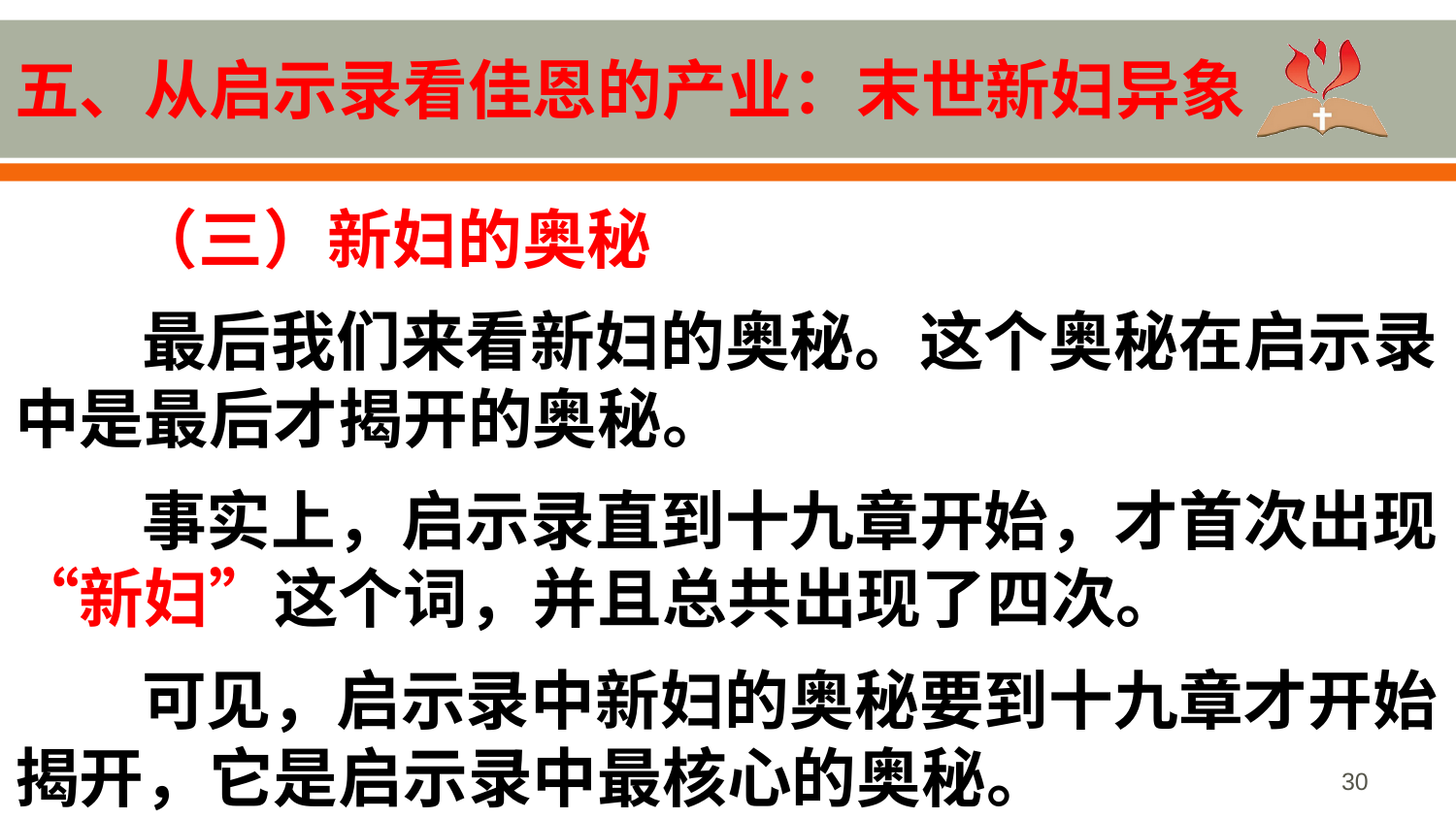

# 五、从启示录看佳恩的产业：末世新妇异象
       （三）新妇的奥秘
最后我们来看新妇的奥秘。这个奥秘在启示录中是最后才揭开的奥秘。
事实上，启示录直到十九章开始，才首次出现“新妇”这个词，并且总共出现了四次。
可见，启示录中新妇的奥秘要到十九章才开始揭开，它是启示录中最核心的奥秘。

30